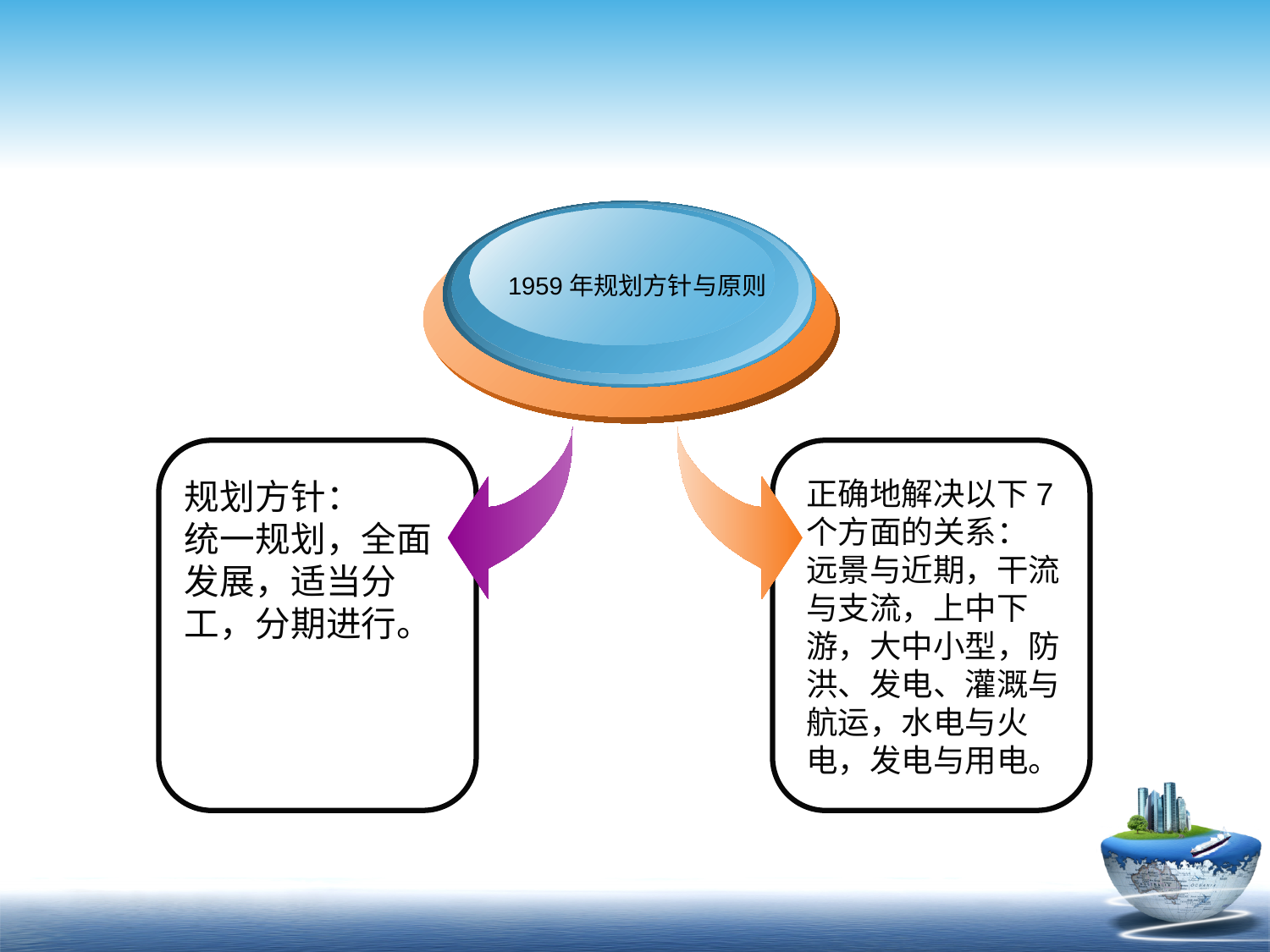

1959年规划方针与原则

正确地解决以下7个方面的关系：
远景与近期，干流与支流，上中下游，大中小型，防洪、发电、灌溉与航运，水电与火电，发电与用电。
规划方针：
统一规划，全面发展，适当分工，分期进行。